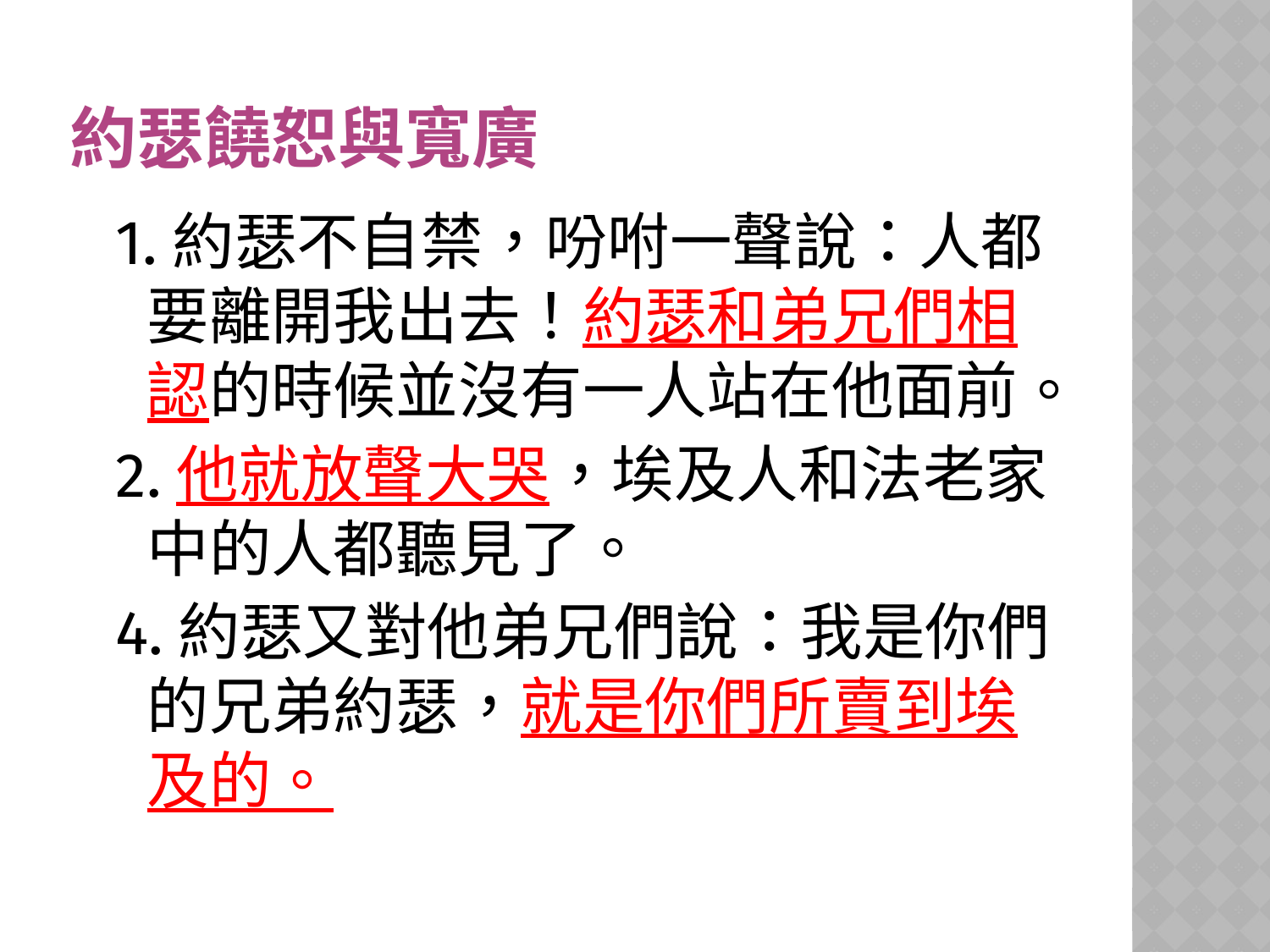

# 約瑟饒恕與寬廣
1.約瑟不自禁，吩咐一聲說：人都要離開我出去！約瑟和弟兄們相認的時候並沒有一人站在他面前。
2.他就放聲大哭，埃及人和法老家中的人都聽見了。
4.約瑟又對他弟兄們說：我是你們的兄弟約瑟，就是你們所賣到埃及的。